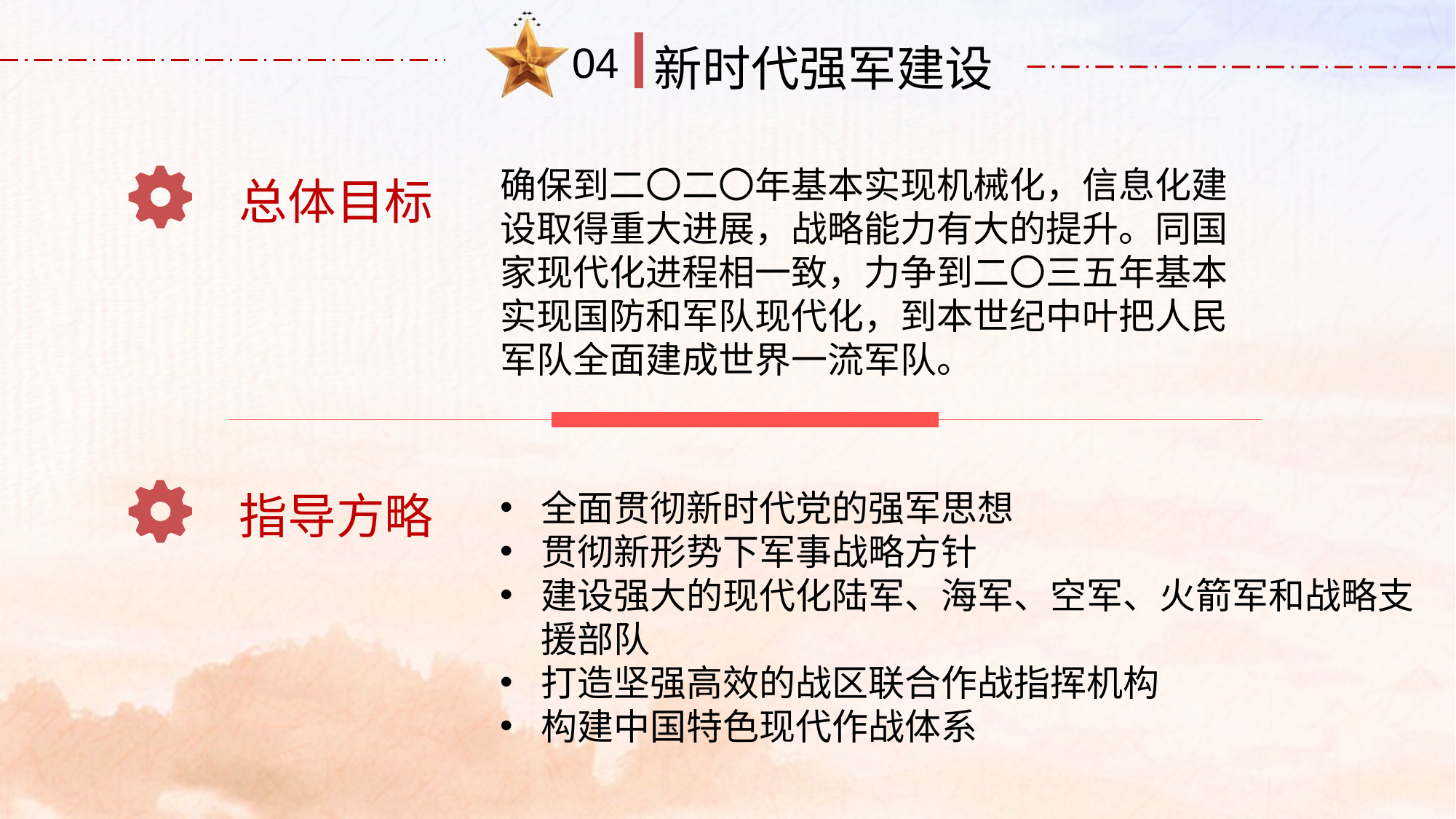

确保到二〇二〇年基本实现机械化，信息化建设取得重大进展，战略能力有大的提升。同国家现代化进程相一致，力争到二〇三五年基本实现国防和军队现代化，到本世纪中叶把人民军队全面建成世界一流军队。

总体目标

指导方略
全面贯彻新时代党的强军思想
贯彻新形势下军事战略方针
建设强大的现代化陆军、海军、空军、火箭军和战略支援部队
打造坚强高效的战区联合作战指挥机构
构建中国特色现代作战体系